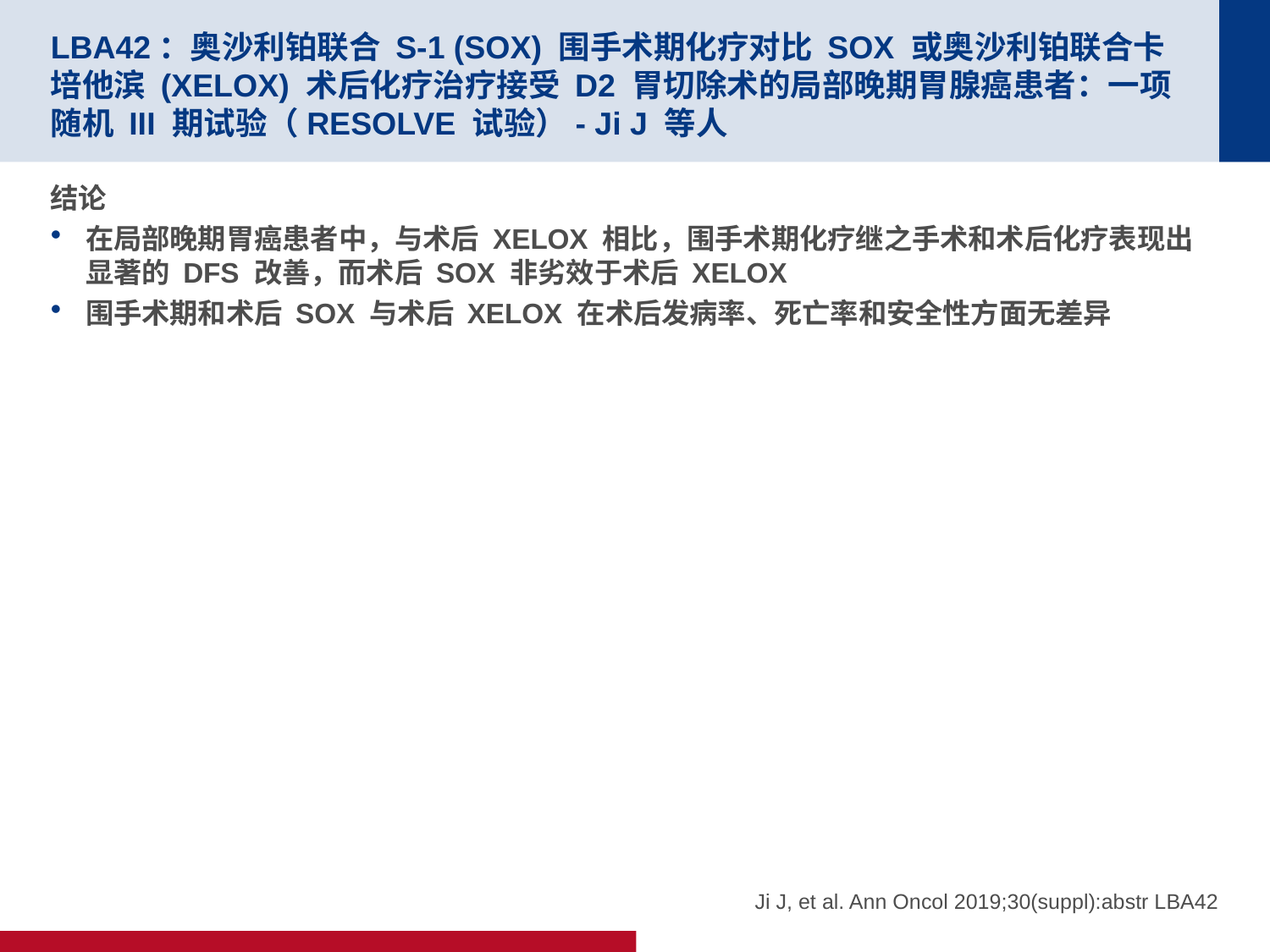

# LBA42：奥沙利铂联合 S-1 (SOX) 围手术期化疗对比 SOX 或奥沙利铂联合卡培他滨 (XELOX) 术后化疗治疗接受 D2 胃切除术的局部晚期胃腺癌患者：一项随机 III 期试验（RESOLVE 试验）- Ji J 等人
结论
在局部晚期胃癌患者中，与术后 XELOX 相比，围手术期化疗继之手术和术后化疗表现出显著的 DFS 改善，而术后 SOX 非劣效于术后 XELOX
围手术期和术后 SOX 与术后 XELOX 在术后发病率、死亡率和安全性方面无差异
Ji J, et al. Ann Oncol 2019;30(suppl):abstr LBA42